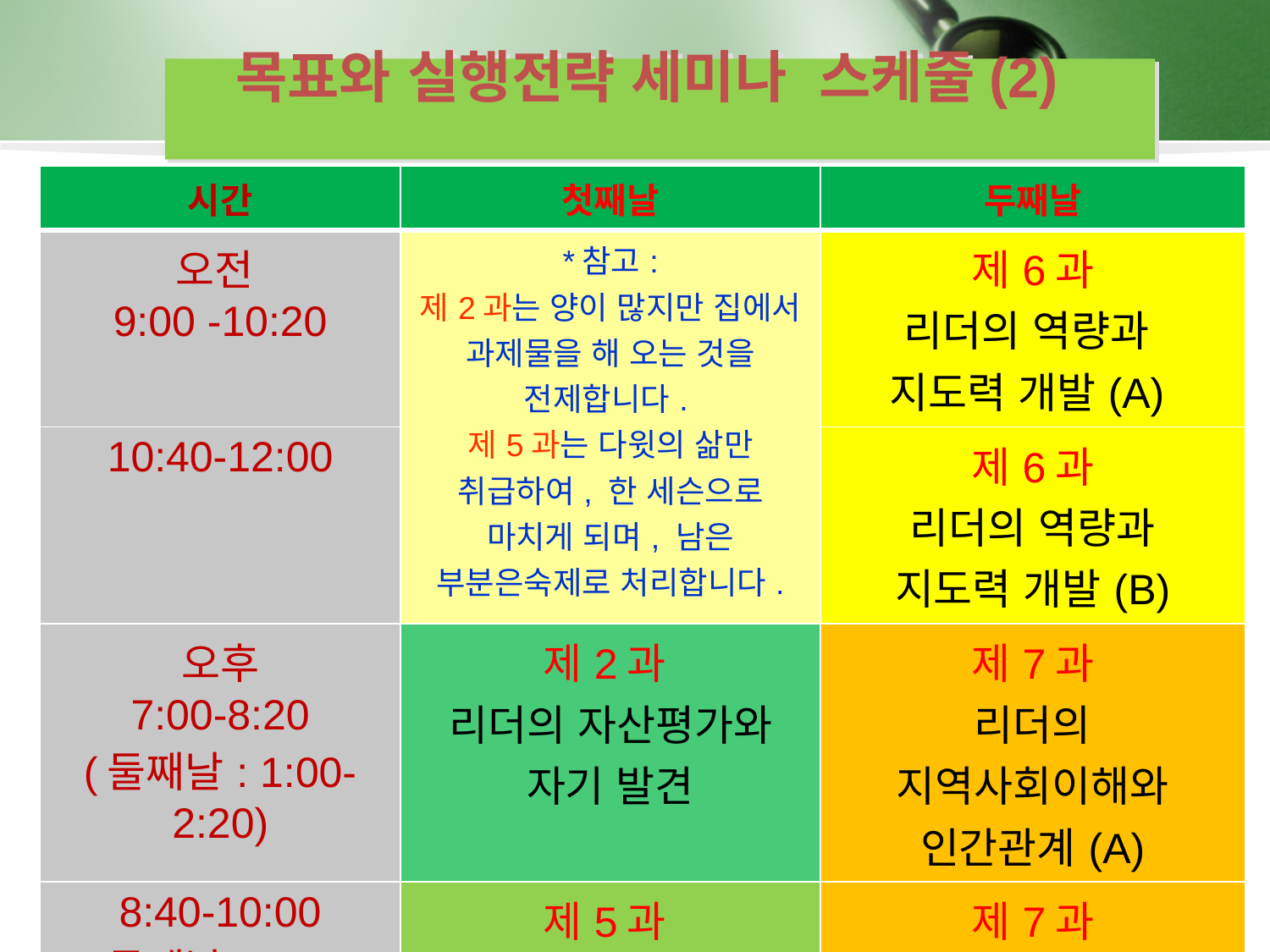

목표와 실행전략 세미나  스케줄(2)
| 시간 | 첫째날 | 두째날 |
| --- | --- | --- |
| 오전 9:00 -10:20 | \*참고: 제2과는 양이 많지만 집에서 과제물을 해 오는 것을 전제합니다. 제5과는 다윗의 삶만 취급하여, 한 세슨으로 마치게 되며, 남은 부분은숙제로 처리합니다. | 제6과 리더의 역량과 지도력 개발(A) |
| 10:40-12:00 |  | 제6과 리더의 역량과 지도력 개발(B) |
| 오후 7:00-8:20 (둘째날: 1:00-2:20) | 제2과 리더의 자산평가와 자기 발견 | 제7과 리더의 지역사회이해와 인간관계(A) |
| 8:40-10:00 (둘째날: 2:40-5:00) | 제5과 리더의 인격과 영성개발 | 제7과 지역사회 이해와 인간관계(B) |